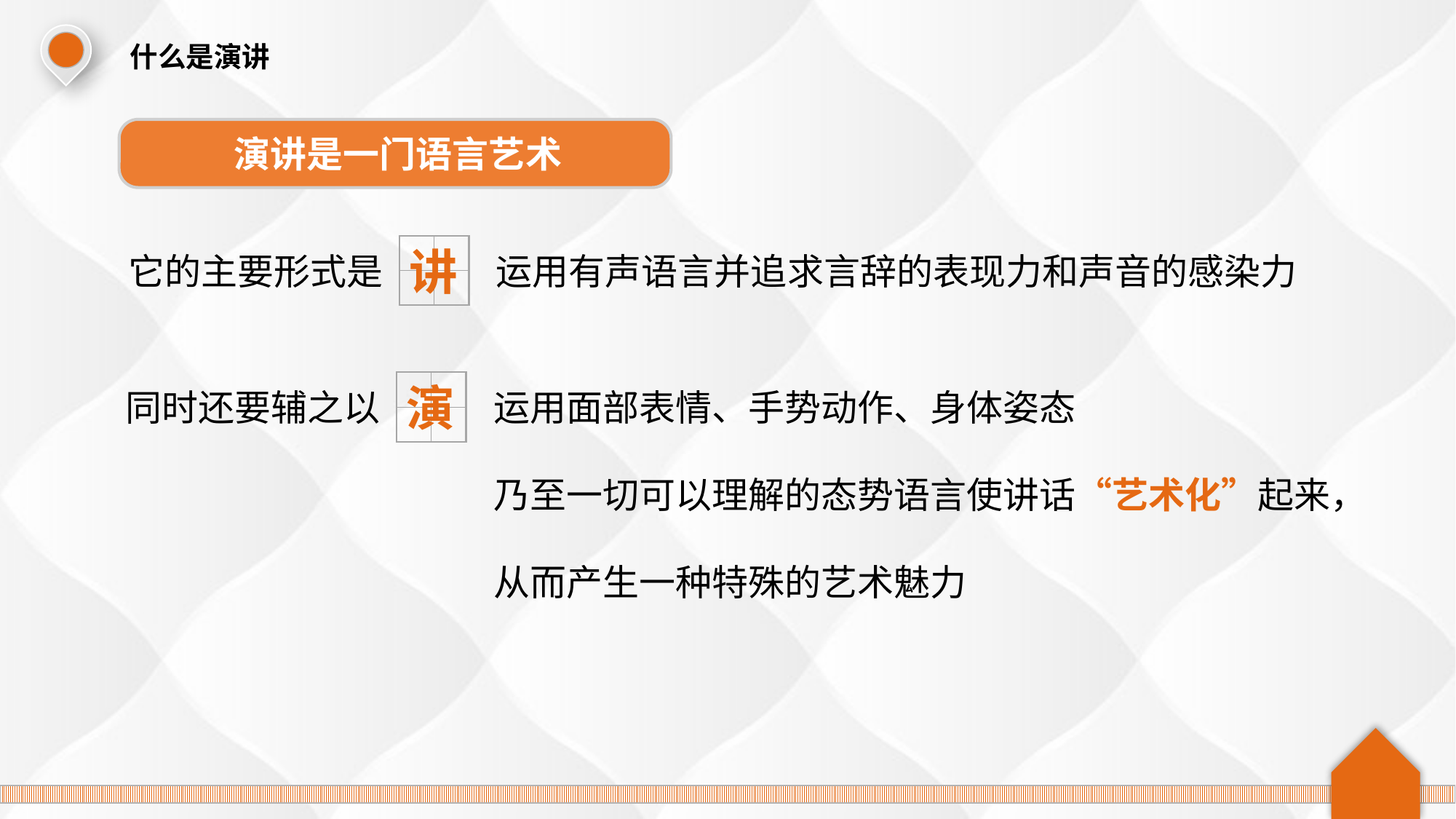

什么是演讲

演讲是一门语言艺术

讲
它的主要形式是
运用有声语言并追求言辞的表现力和声音的感染力

演
同时还要辅之以
运用面部表情、手势动作、身体姿态

乃至一切可以理解的态势语言使讲话“艺术化”起来，

从而产生一种特殊的艺术魅力
2